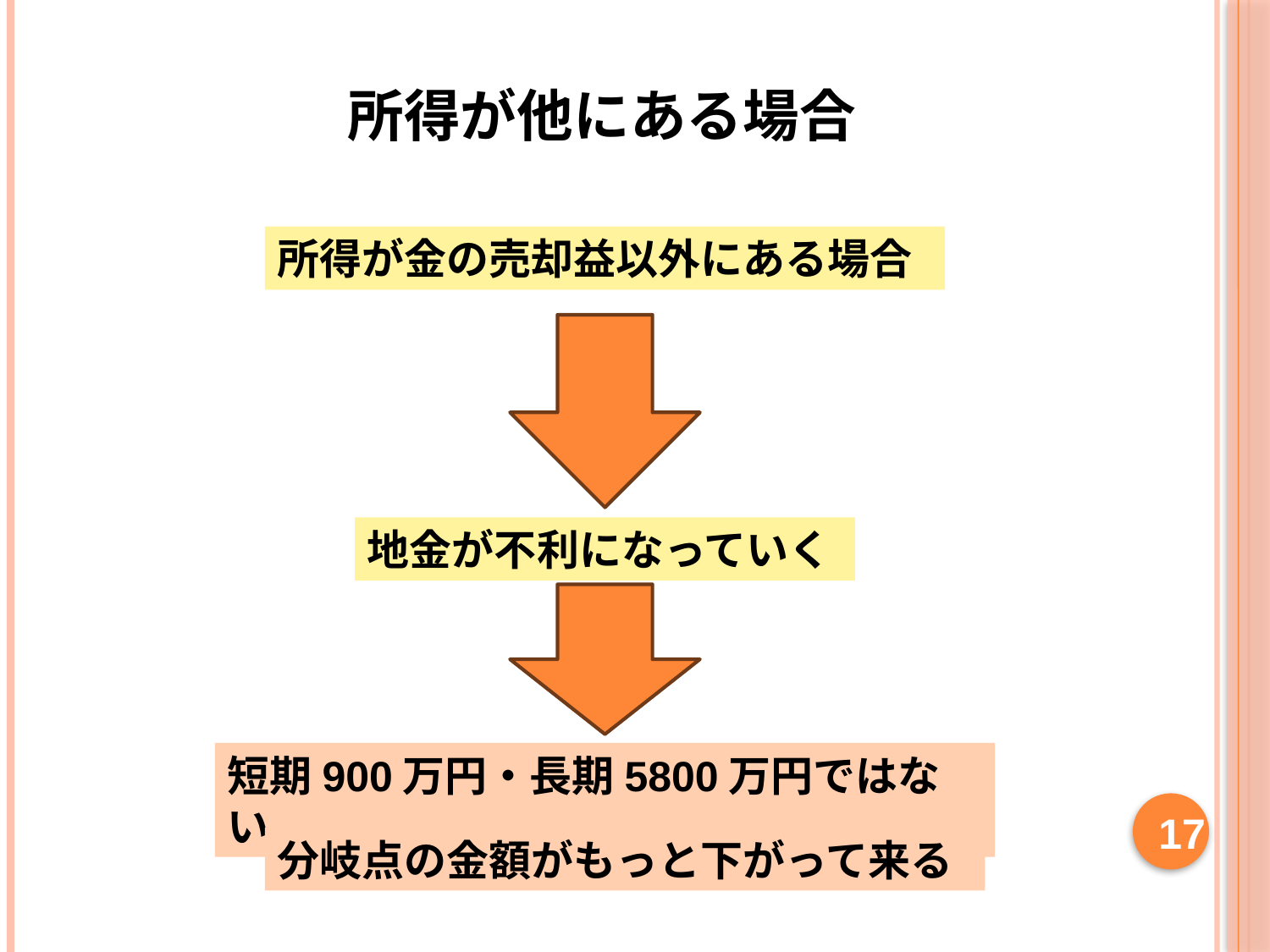

所得が他にある場合
所得が金の売却益以外にある場合

地金が不利になっていく

短期900万円・長期5800万円ではない
17
分岐点の金額がもっと下がって来る